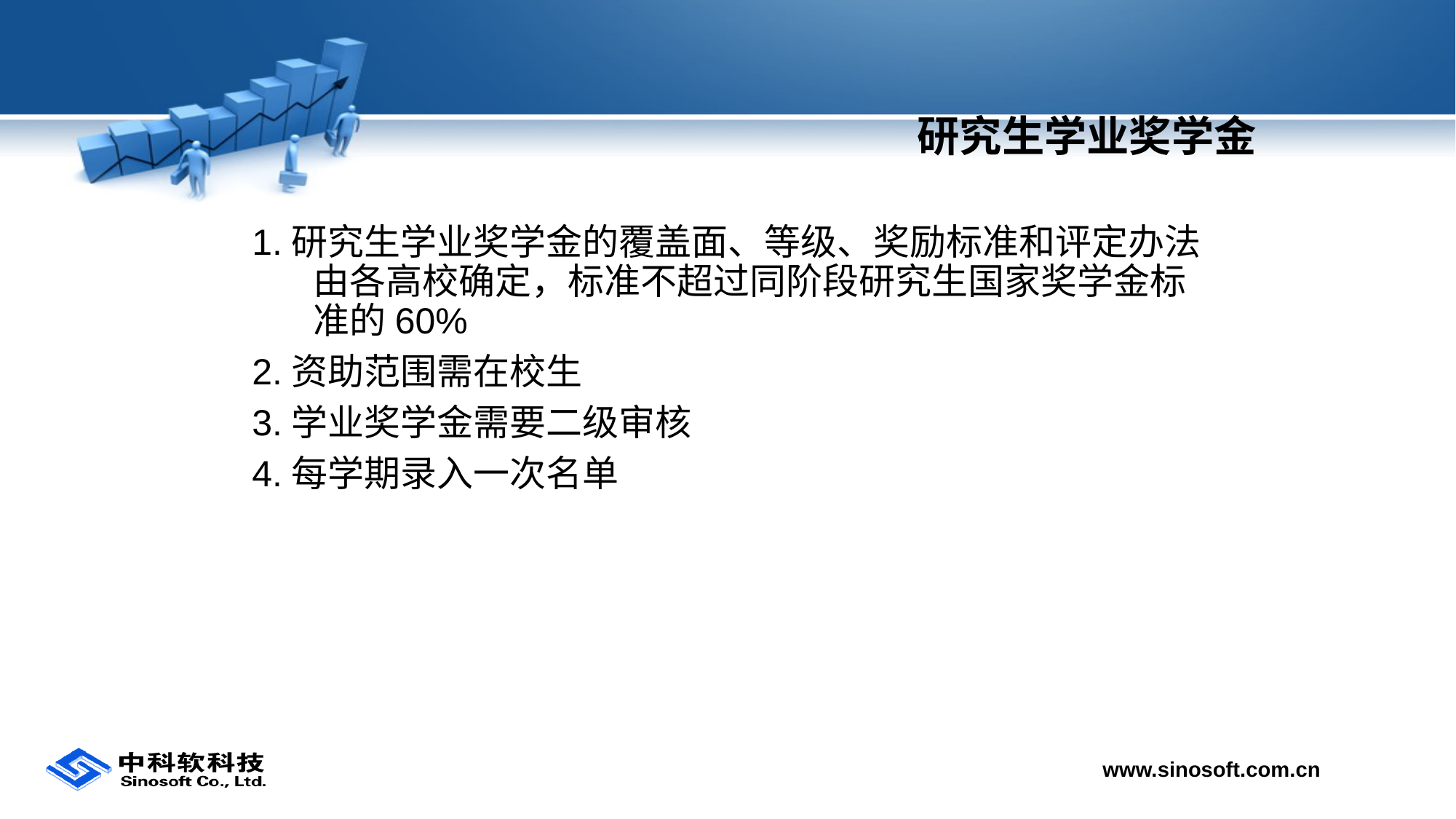

# 研究生学业奖学金
1.研究生学业奖学金的覆盖面、等级、奖励标准和评定办法由各高校确定，标准不超过同阶段研究生国家奖学金标准的60%
2.资助范围需在校生
3.学业奖学金需要二级审核
4.每学期录入一次名单